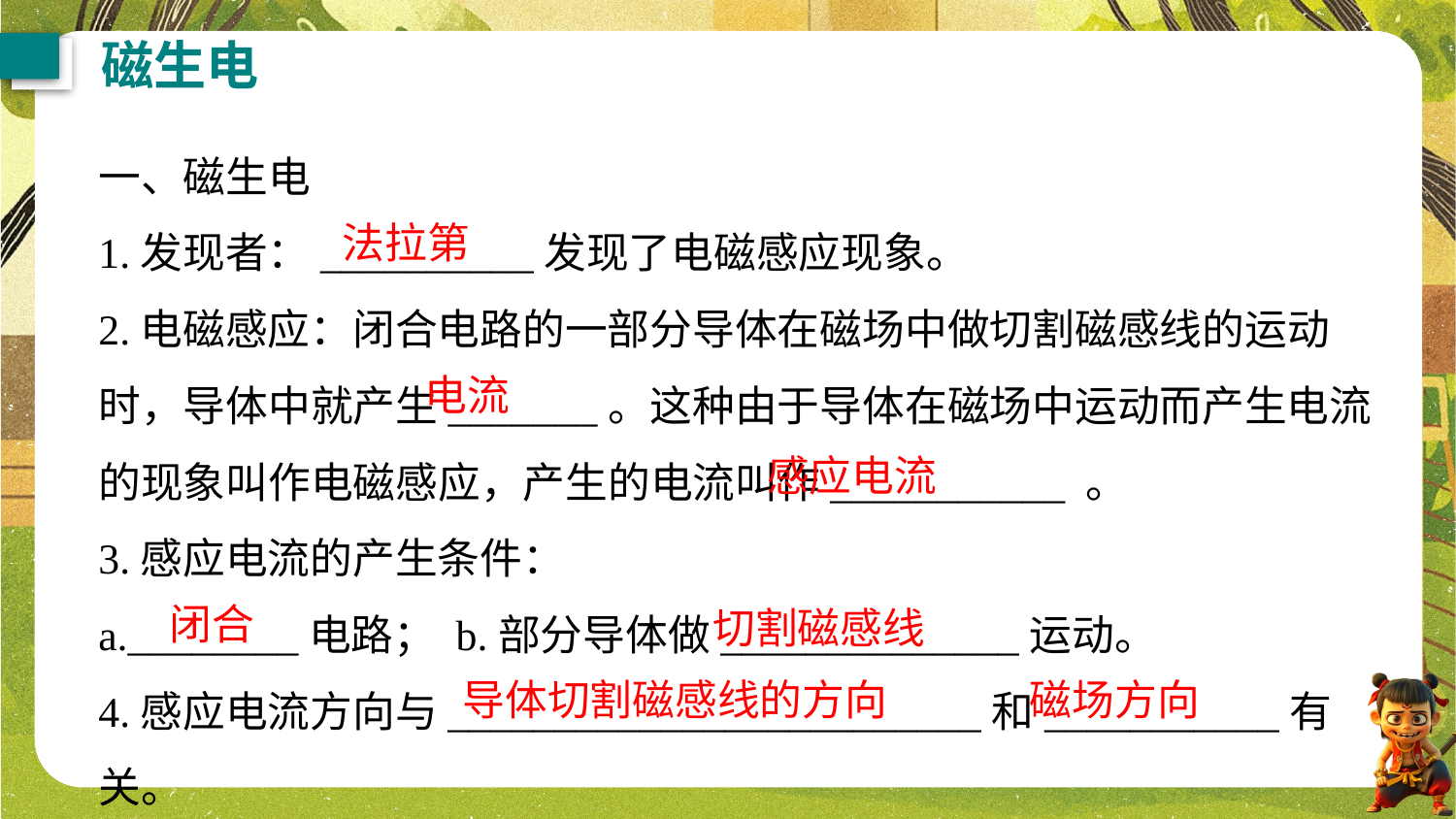

磁生电

一、磁生电
1.发现者：__________发现了电磁感应现象。
2.电磁感应：闭合电路的一部分导体在磁场中做切割磁感线的运动时，导体中就产生_______。这种由于导体在磁场中运动而产生电流的现象叫作电磁感应，产生的电流叫作___________ 。
3.感应电流的产生条件：
a.________电路； b.部分导体做______________运动。
4.感应电流方向与_________________________和___________有关。
法拉第
电流
感应电流
闭合
切割磁感线
导体切割磁感线的方向
磁场方向